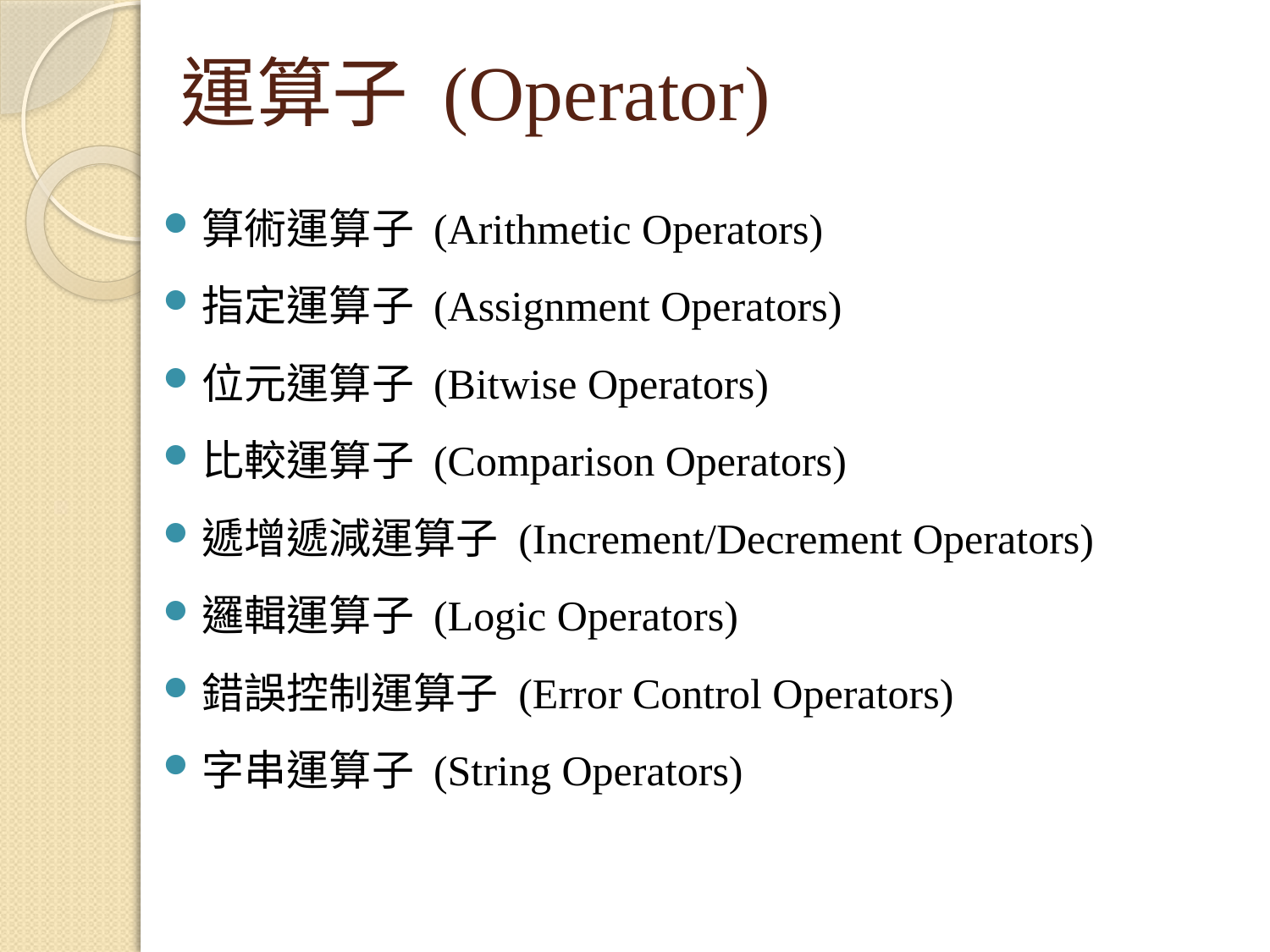

# 運算子 (Operator)
算術運算子 (Arithmetic Operators)
指定運算子 (Assignment Operators)
位元運算子 (Bitwise Operators)
比較運算子 (Comparison Operators)
遞增遞減運算子 (Increment/Decrement Operators)
邏輯運算子 (Logic Operators)
錯誤控制運算子 (Error Control Operators)
字串運算子 (String Operators)